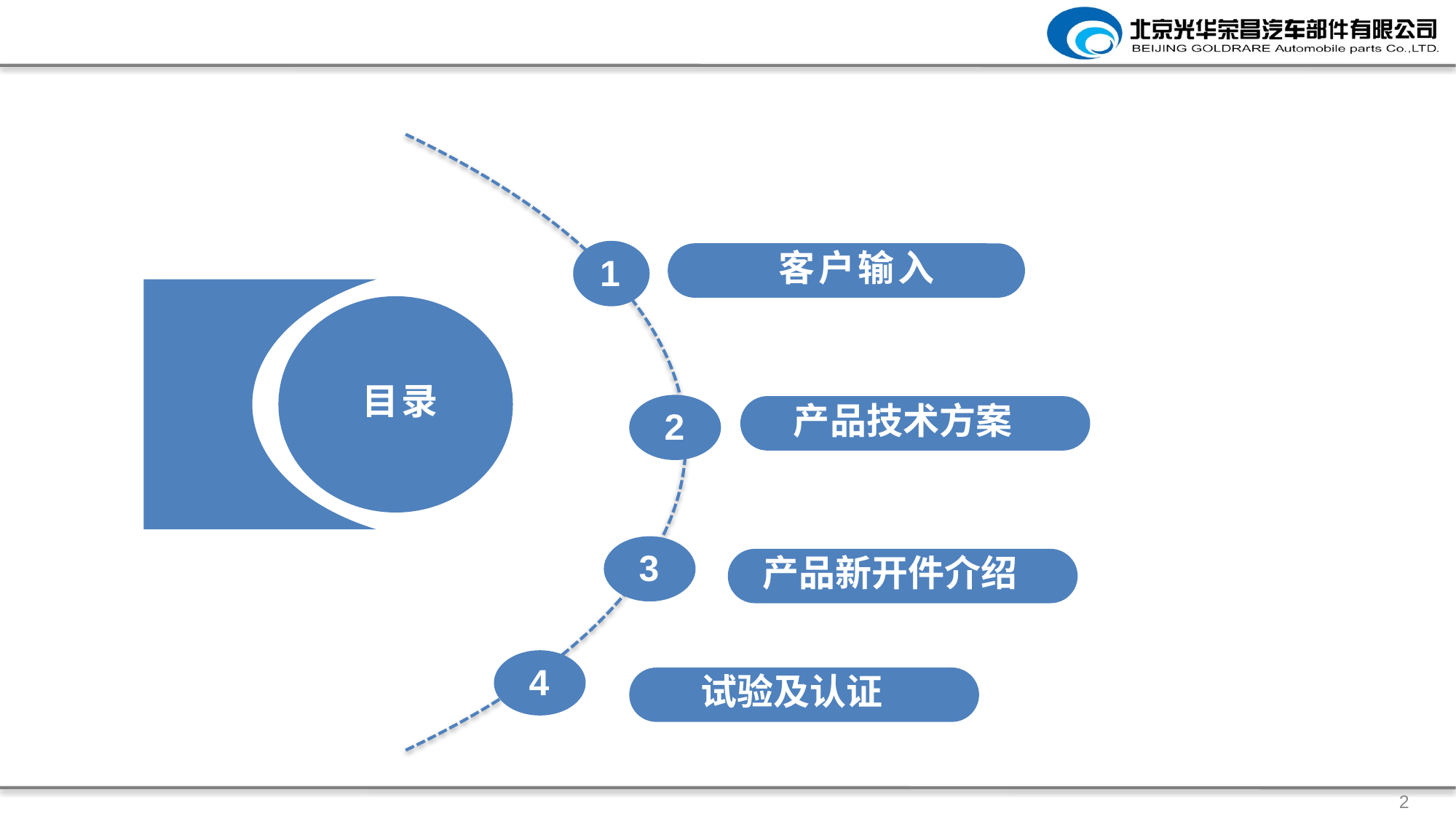

1
客户输入

目录

2
产品技术方案

3
产品新开件介绍

产品试验清单

4
试验及认证